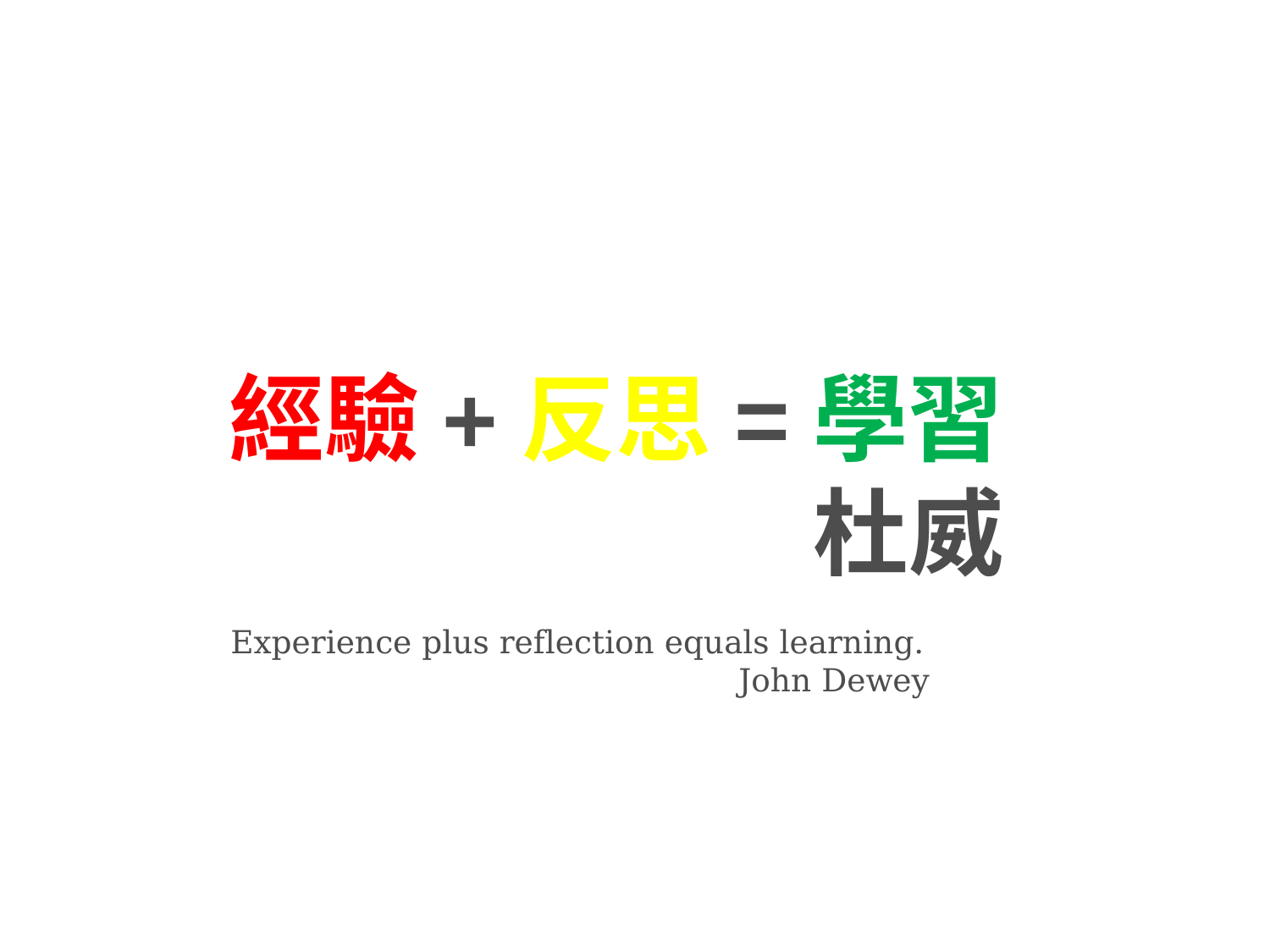

經驗+反思=學習
                          杜威
Experience plus reflection equals learning.
                                                  John Dewey